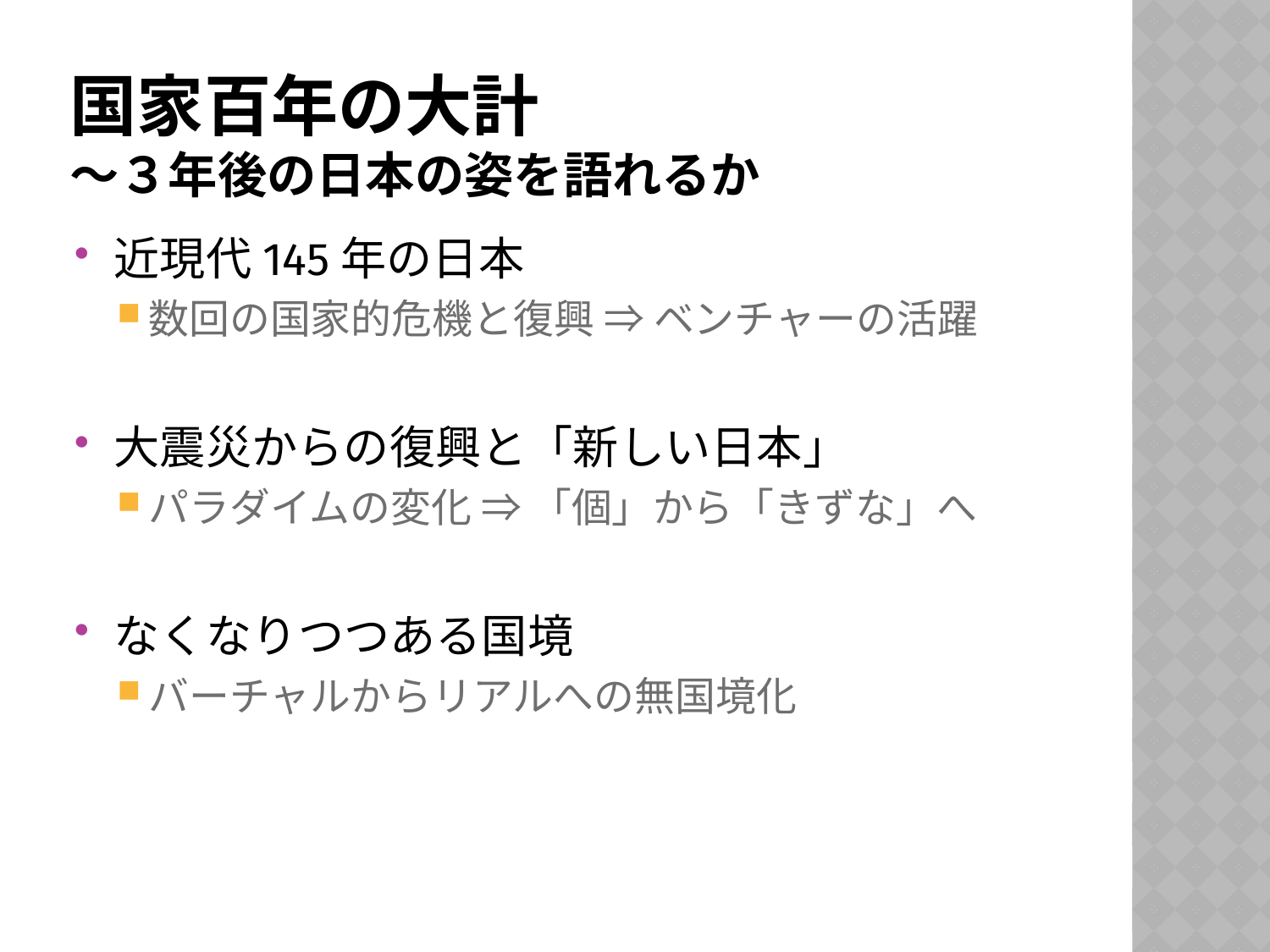

# 国家百年の大計 ～３年後の日本の姿を語れるか
近現代145年の日本
数回の国家的危機と復興 ⇒ ベンチャーの活躍

大震災からの復興と「新しい日本」
パラダイムの変化 ⇒ 「個」から「きずな」へ

なくなりつつある国境
バーチャルからリアルへの無国境化